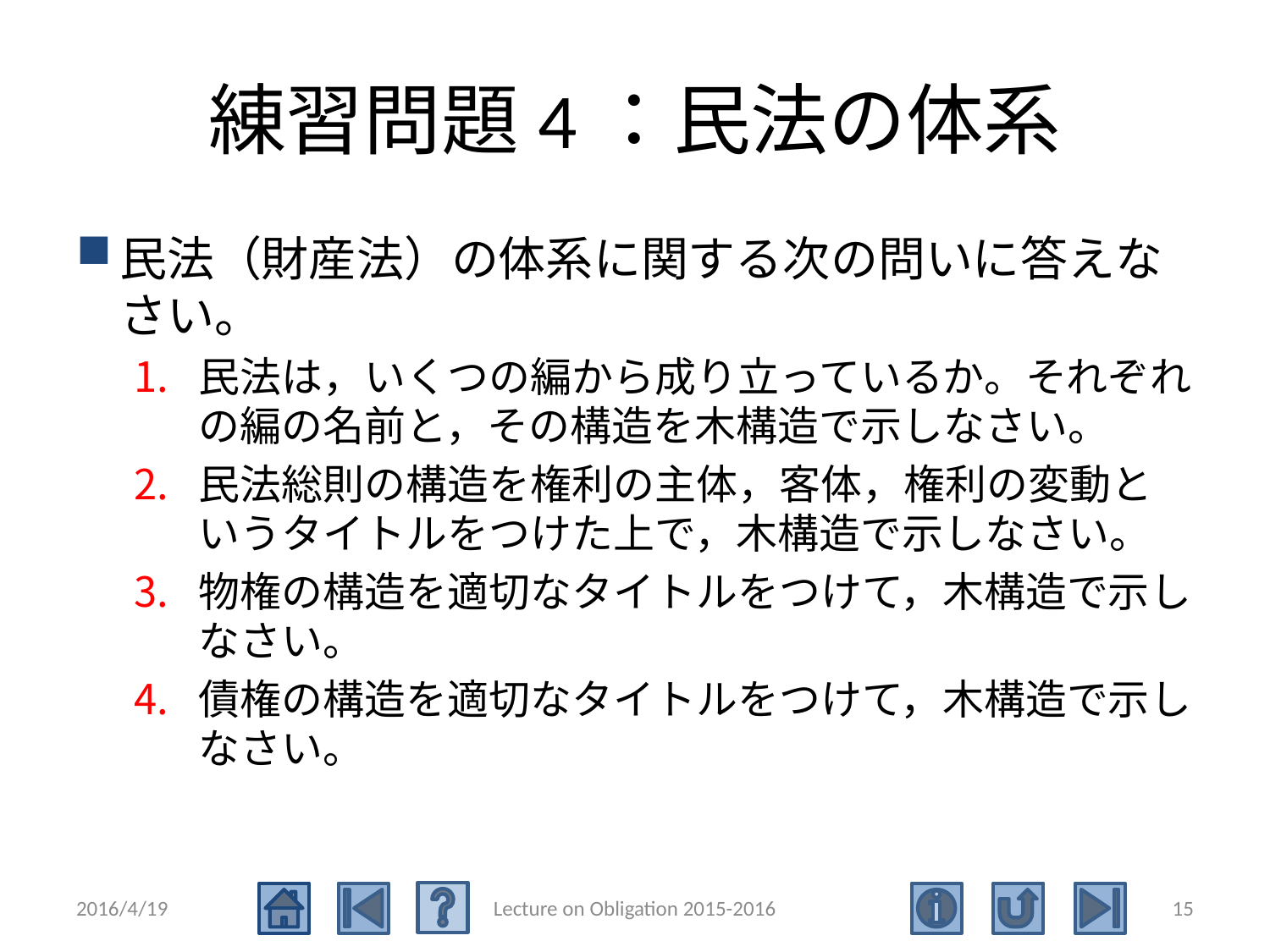

# 練習問題4：民法の体系
民法（財産法）の体系に関する次の問いに答えなさい。
民法は，いくつの編から成り立っているか。それぞれの編の名前と，その構造を木構造で示しなさい。
民法総則の構造を権利の主体，客体，権利の変動というタイトルをつけた上で，木構造で示しなさい。
物権の構造を適切なタイトルをつけて，木構造で示しなさい。
債権の構造を適切なタイトルをつけて，木構造で示しなさい。
2016/4/19
Lecture on Obligation 2015-2016
15